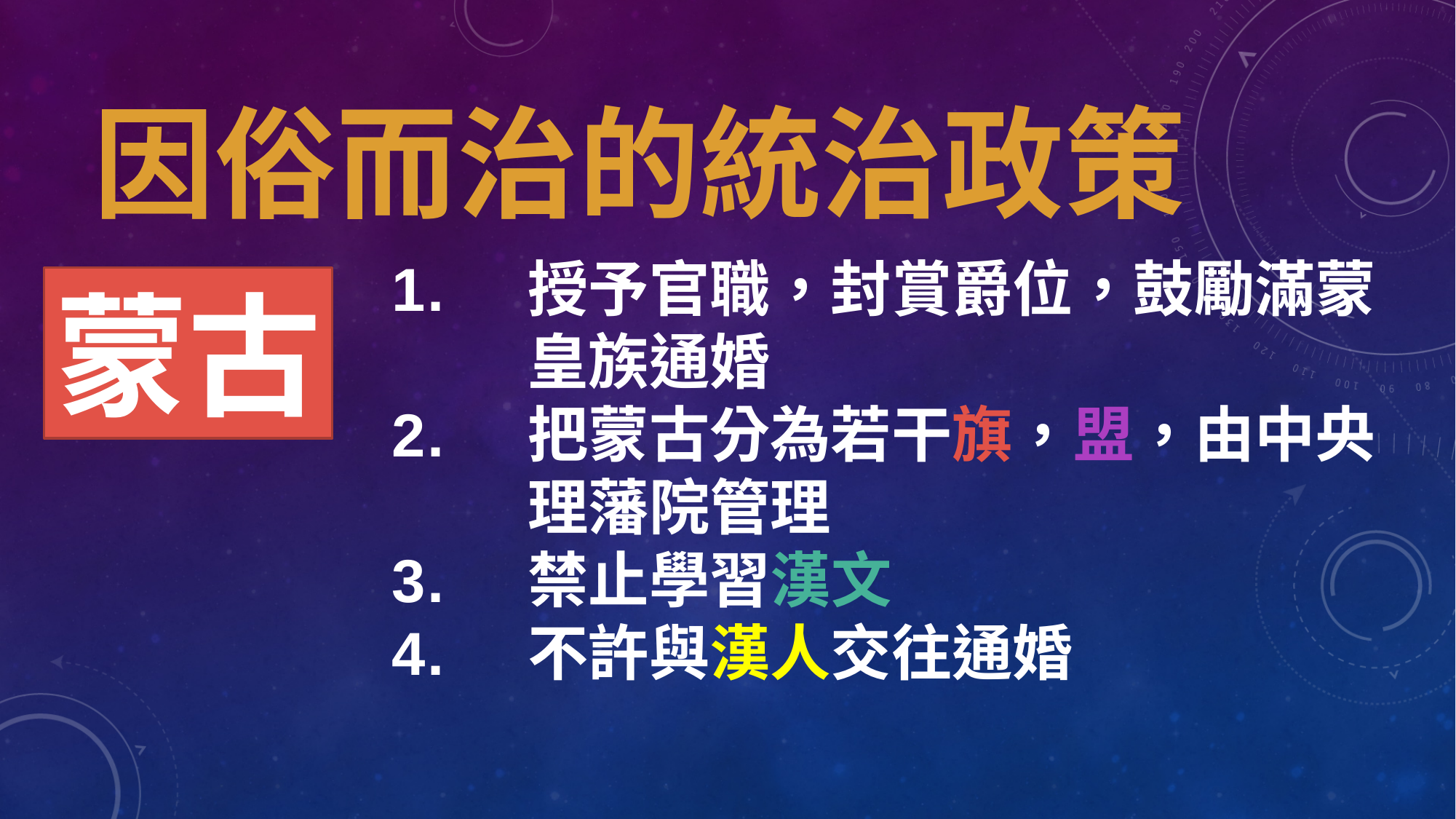

因俗而治的統治政策
授予官職，封賞爵位，鼓勵滿蒙皇族通婚
把蒙古分為若干旗，盟，由中央理藩院管理
禁止學習漢文
不許與漢人交往通婚
蒙古